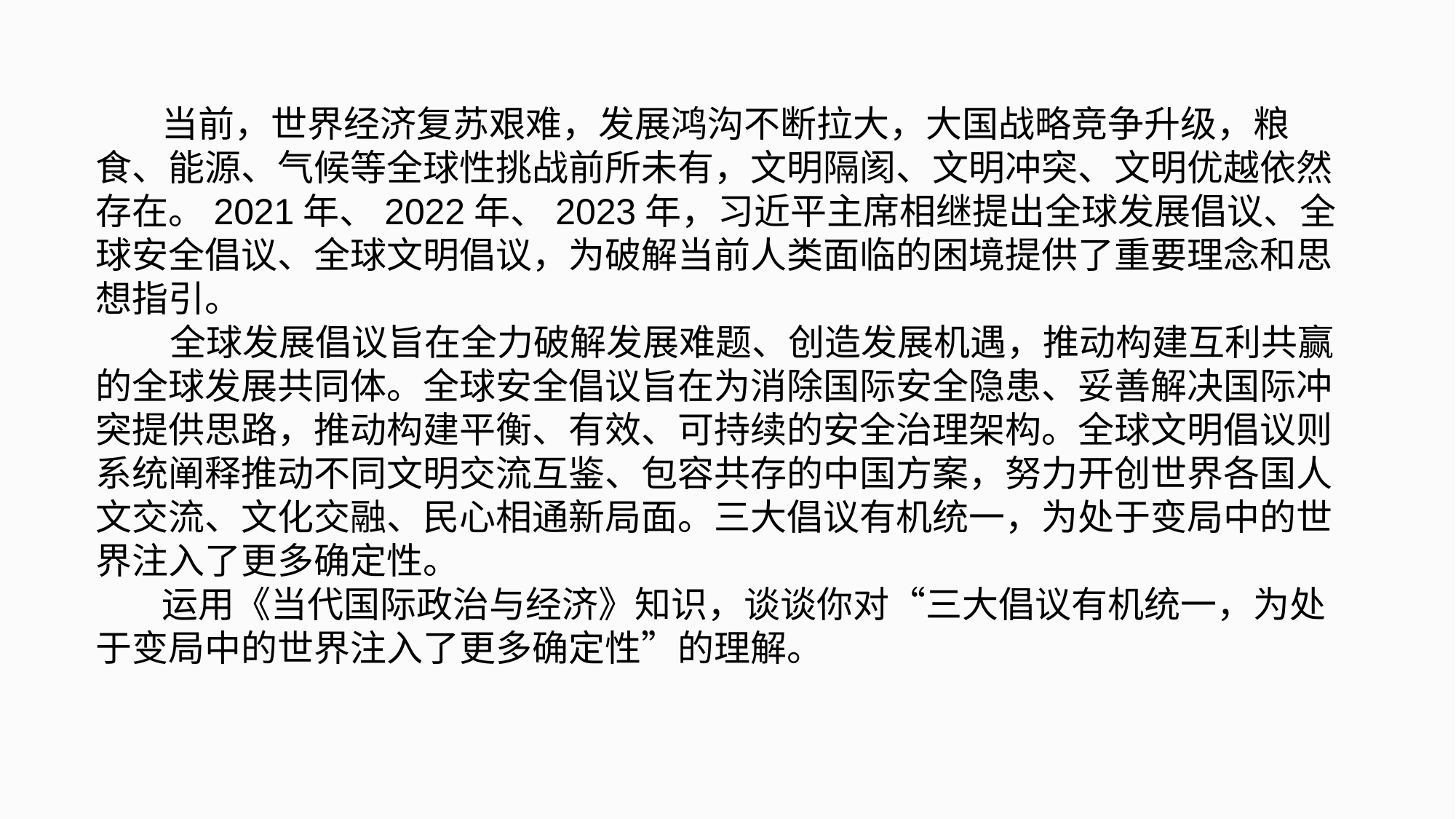

当前，世界经济复苏艰难，发展鸿沟不断拉大，大国战略竞争升级，粮食、能源、气候等全球性挑战前所未有，文明隔阂、文明冲突、文明优越依然存在。2021年、2022年、2023年，习近平主席相继提出全球发展倡议、全球安全倡议、全球文明倡议，为破解当前人类面临的困境提供了重要理念和思想指引。        全球发展倡议旨在全力破解发展难题、创造发展机遇，推动构建互利共赢的全球发展共同体。全球安全倡议旨在为消除国际安全隐患、妥善解决国际冲突提供思路，推动构建平衡、有效、可持续的安全治理架构。全球文明倡议则系统阐释推动不同文明交流互鉴、包容共存的中国方案，努力开创世界各国人文交流、文化交融、民心相通新局面。三大倡议有机统一，为处于变局中的世界注入了更多确定性。       运用《当代国际政治与经济》知识，谈谈你对“三大倡议有机统一，为处于变局中的世界注入了更多确定性”的理解。